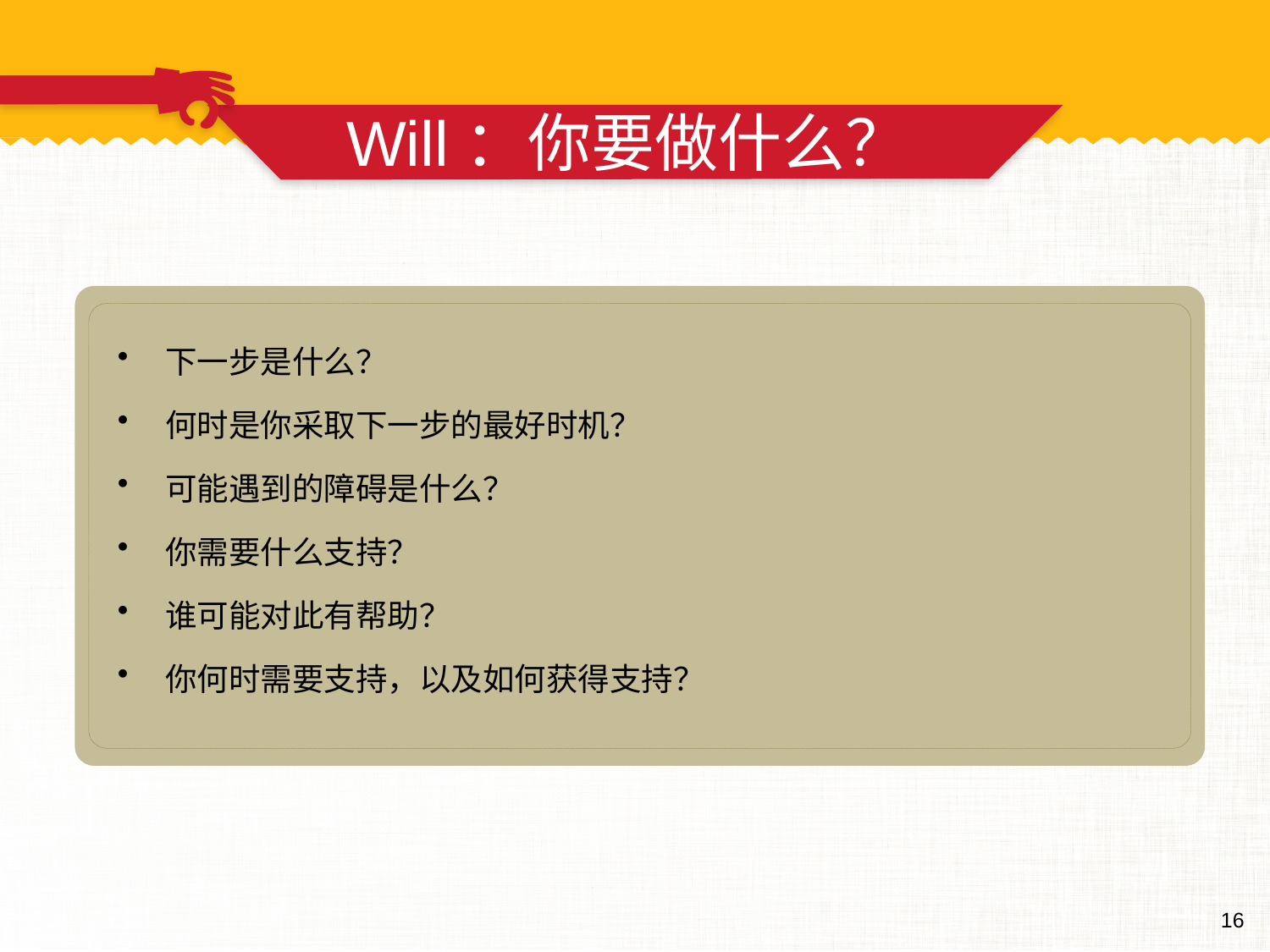

# Will：你要做什么？

下一步是什么？
何时是你采取下一步的最好时机？
可能遇到的障碍是什么？
你需要什么支持？
谁可能对此有帮助？
你何时需要支持，以及如何获得支持？